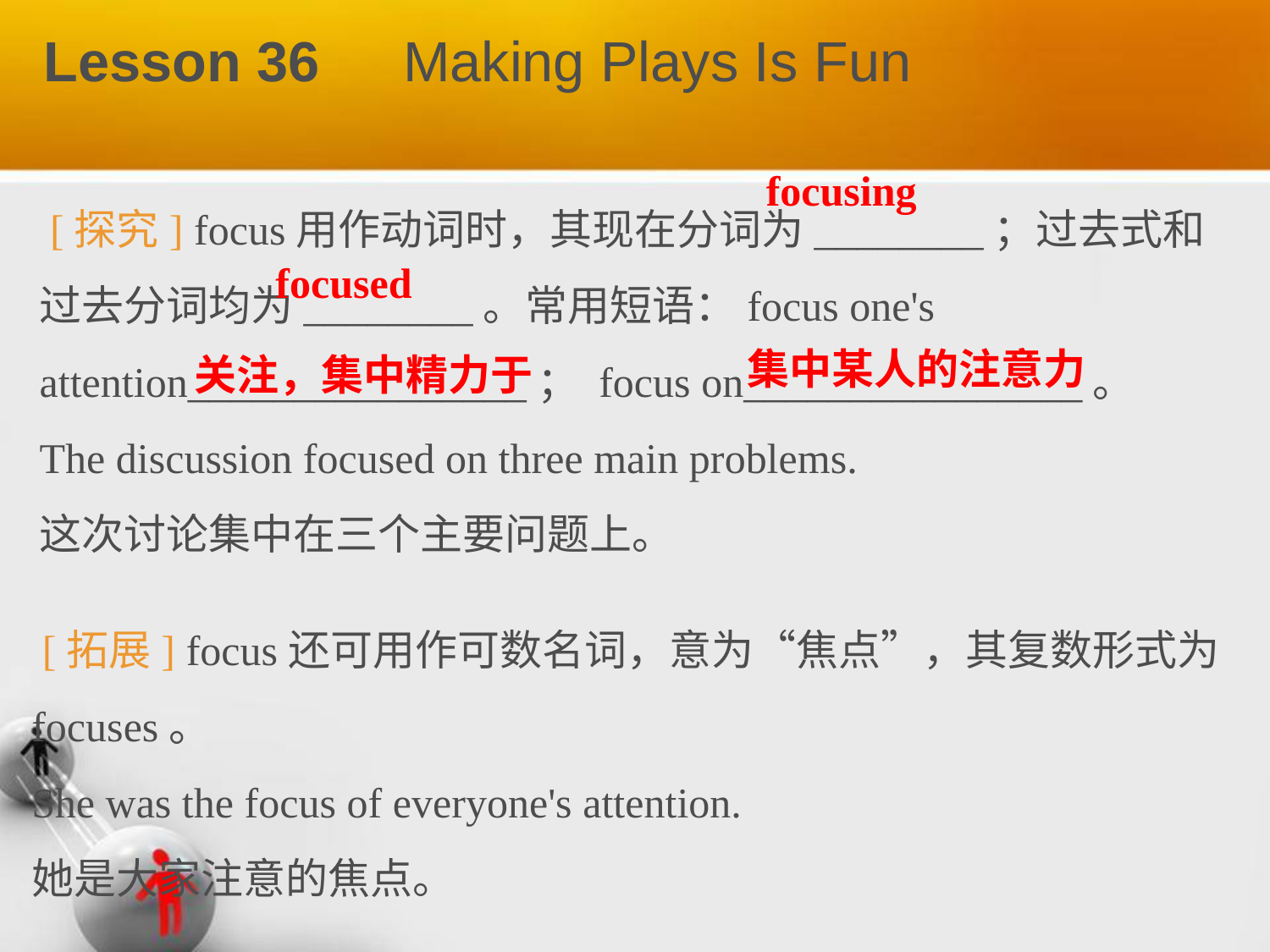

Lesson 36　Making Plays Is Fun
focusing
 [探究] focus用作动词时，其现在分词为________；过去式和过去分词均为________。常用短语：focus one's attention________________； focus on________________。
The discussion focused on three main problems.
这次讨论集中在三个主要问题上。
focused
集中某人的注意力
关注，集中精力于
 [拓展] focus还可用作可数名词，意为“焦点”，其复数形式为focuses。
She was the focus of everyone's attention.
她是大家注意的焦点。